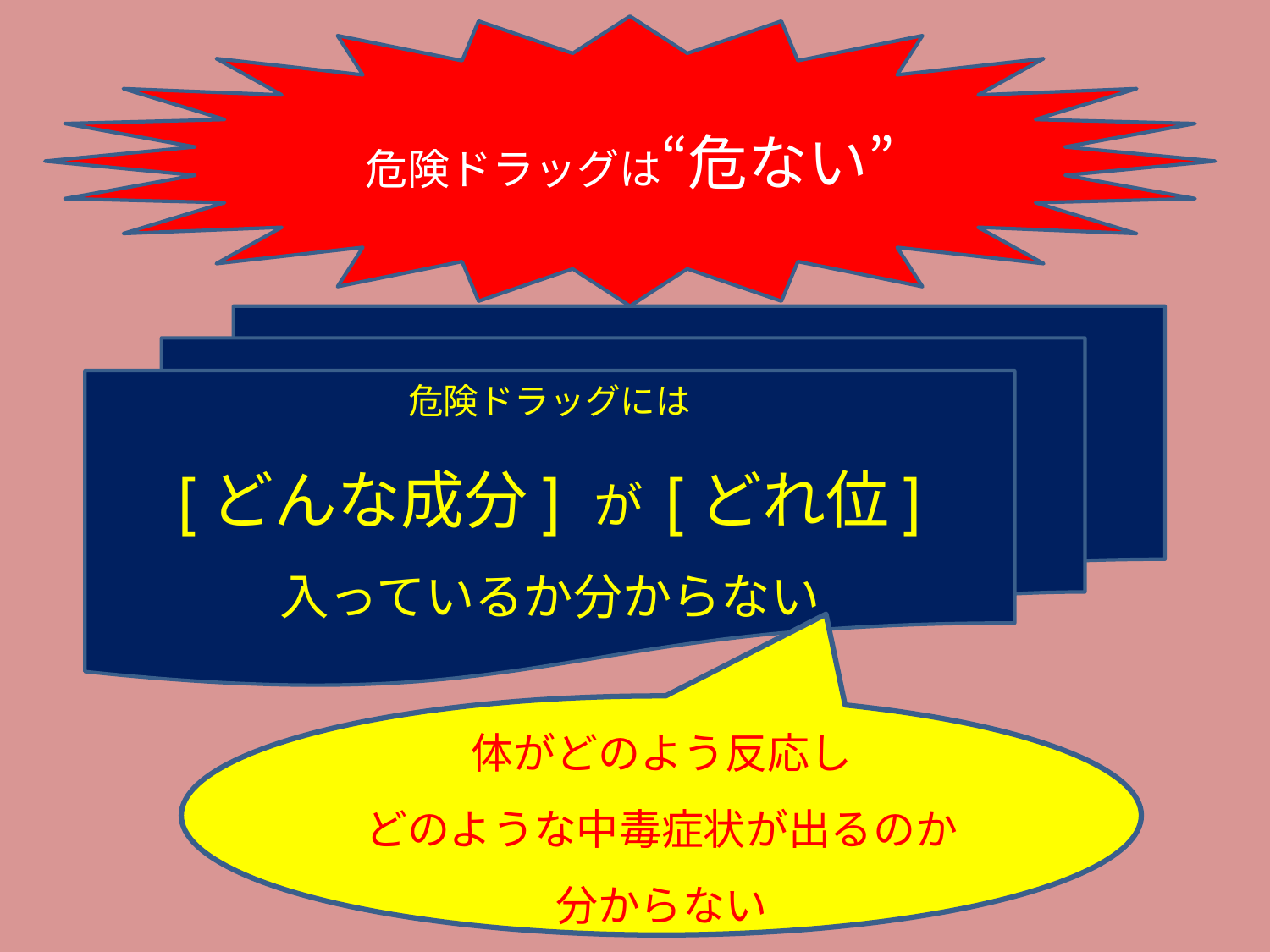

危険ドラッグは“危ない”
危険ドラッグには
[どんな成分] が [どれ位]
入っているか分からない

体がどのよう反応し
どのような中毒症状が出るのか
分からない